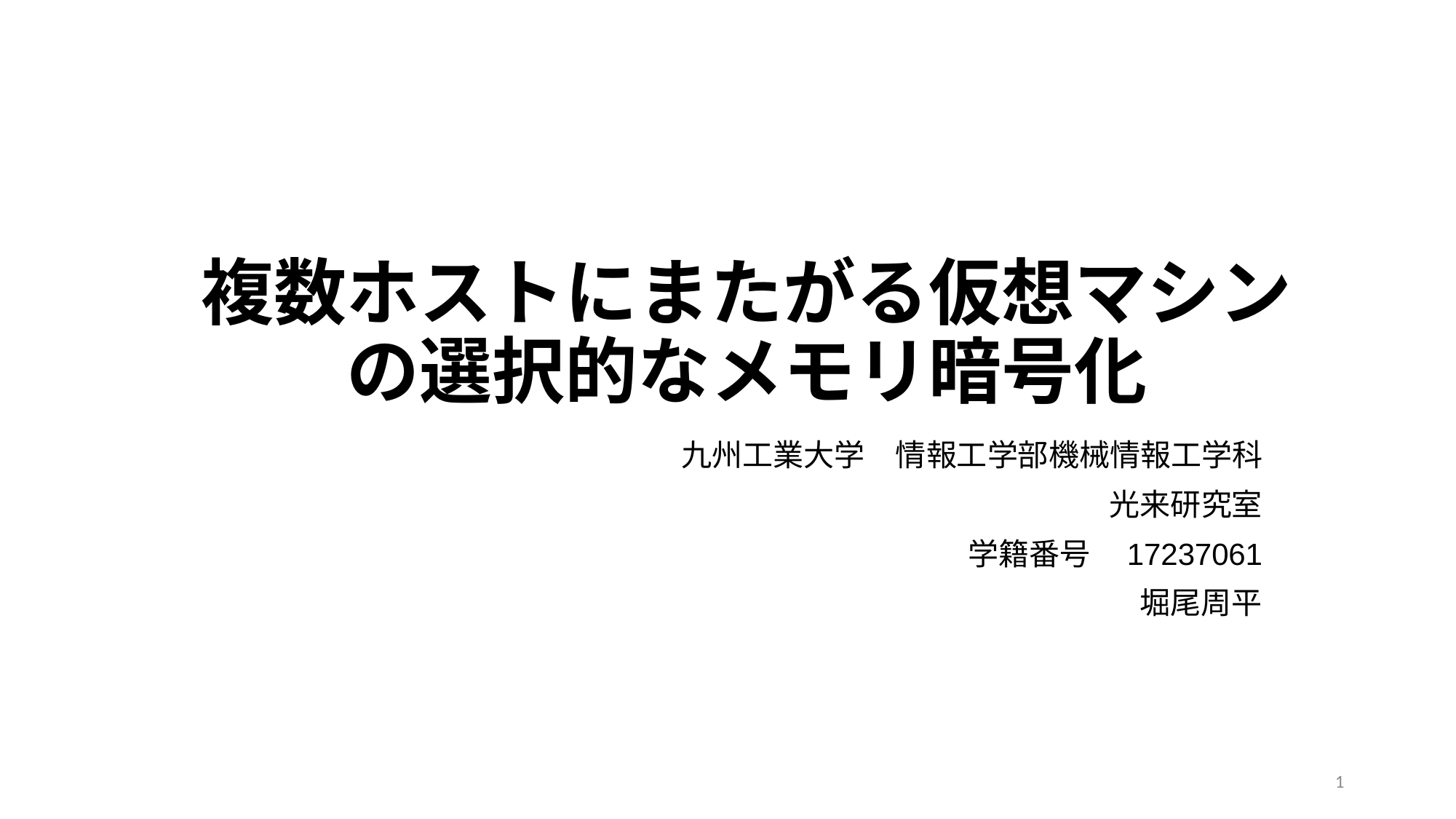

# 複数ホストにまたがる仮想マシンの選択的なメモリ暗号化
九州工業大学　情報工学部機械情報工学科
光来研究室
学籍番号　17237061
堀尾周平
1